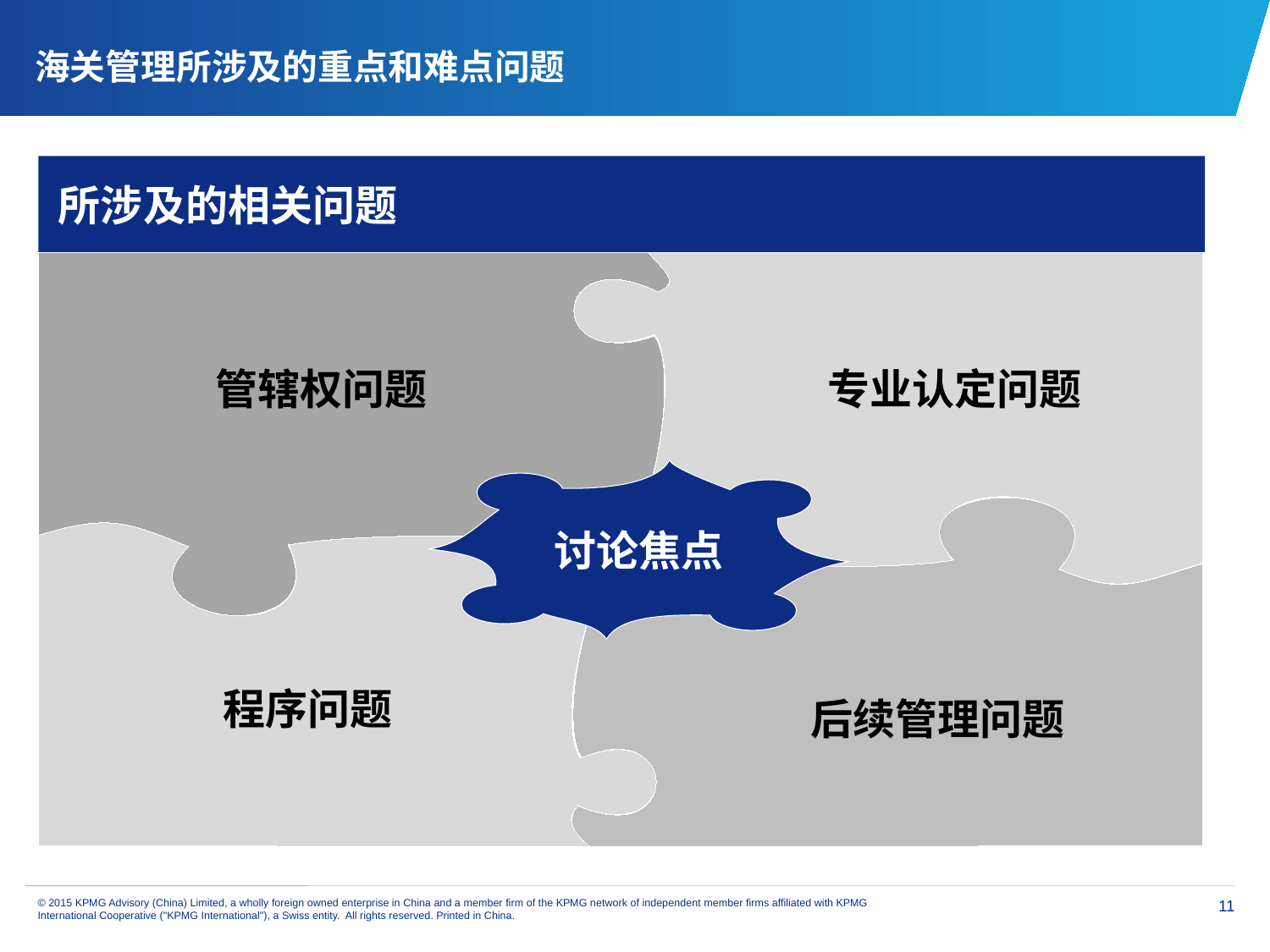

# 海关管理所涉及的重点和难点问题
所涉及的相关问题

讨论焦点
程序问题
后续管理问题
管辖权问题
专业认定问题